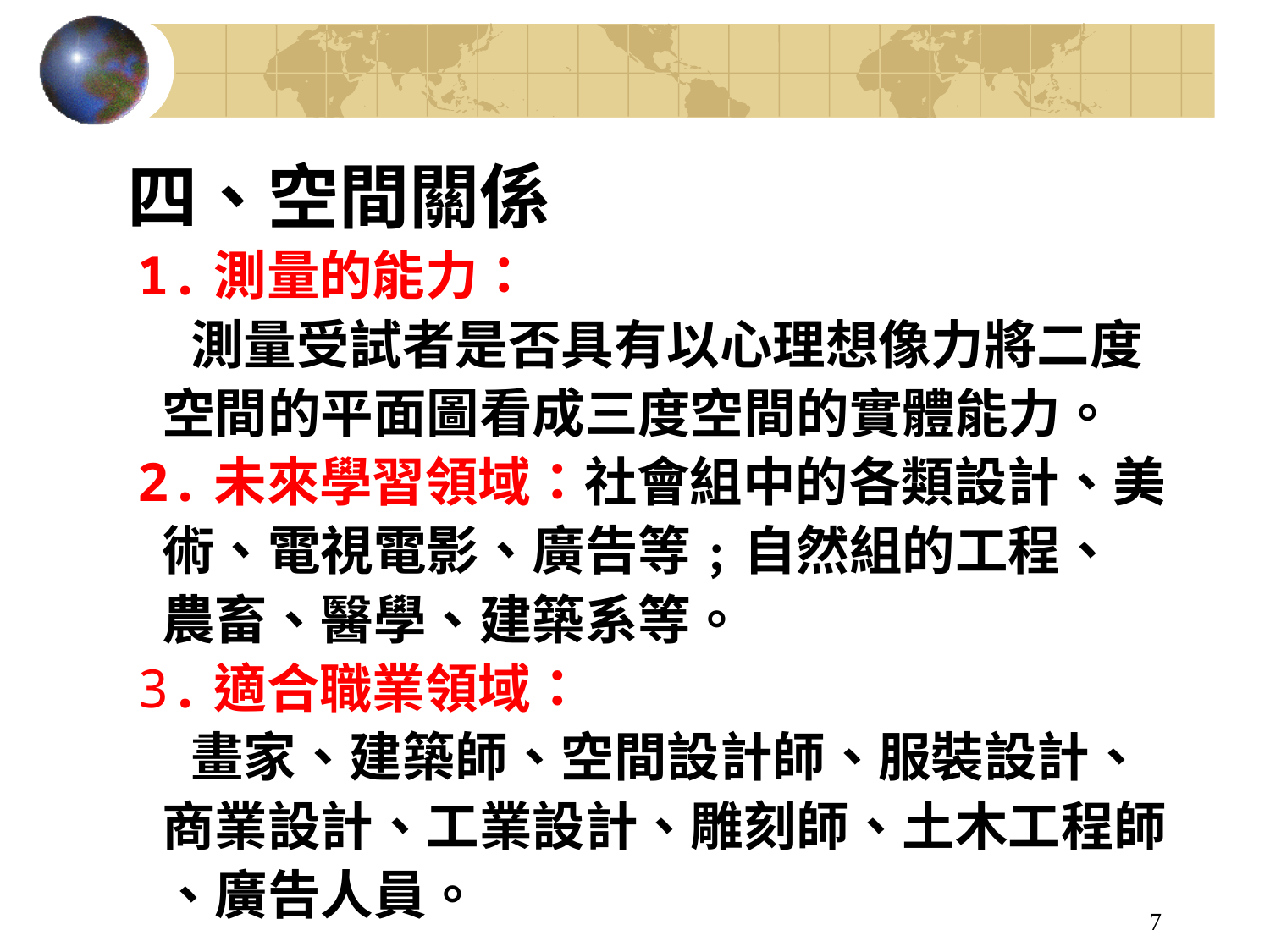

四、空間關係
# 1.測量的能力： 　測量受試者是否具有以心理想像力將二度 空間的平面圖看成三度空間的實體能力。 2.未來學習領域：社會組中的各類設計、美 術、電視電影、廣告等﹔自然組的工程、 農畜、醫學、建築系等。 3.適合職業領域： 　畫家、建築師、空間設計師、服裝設計、 商業設計、工業設計、雕刻師、土木工程師 、廣告人員。
7